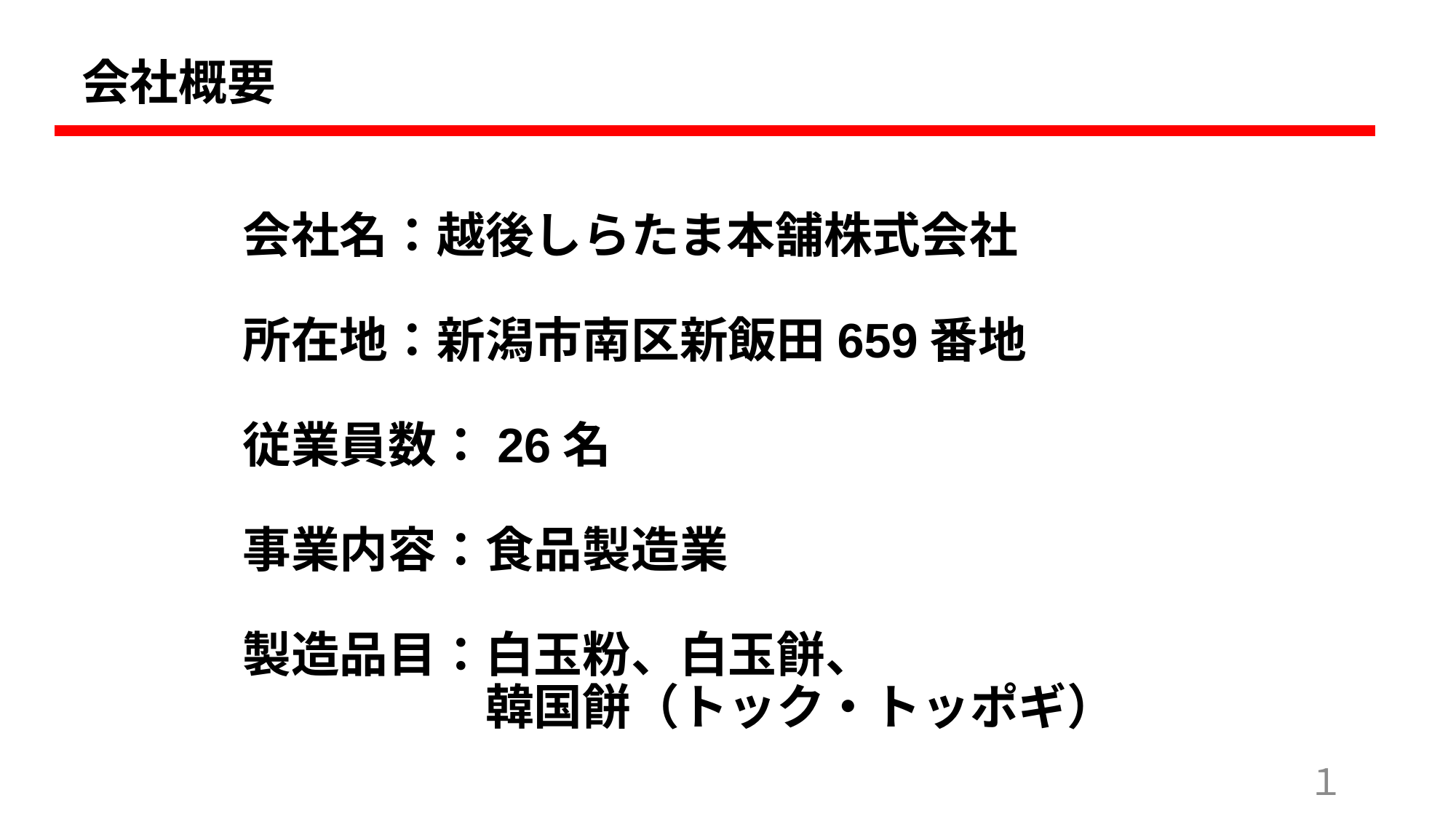

会社概要
会社名：越後しらたま本舗株式会社

所在地：新潟市南区新飯田659番地

従業員数：26名

事業内容：食品製造業

製造品目：白玉粉、白玉餅、
　　　　　韓国餅（トック・トッポギ）
１